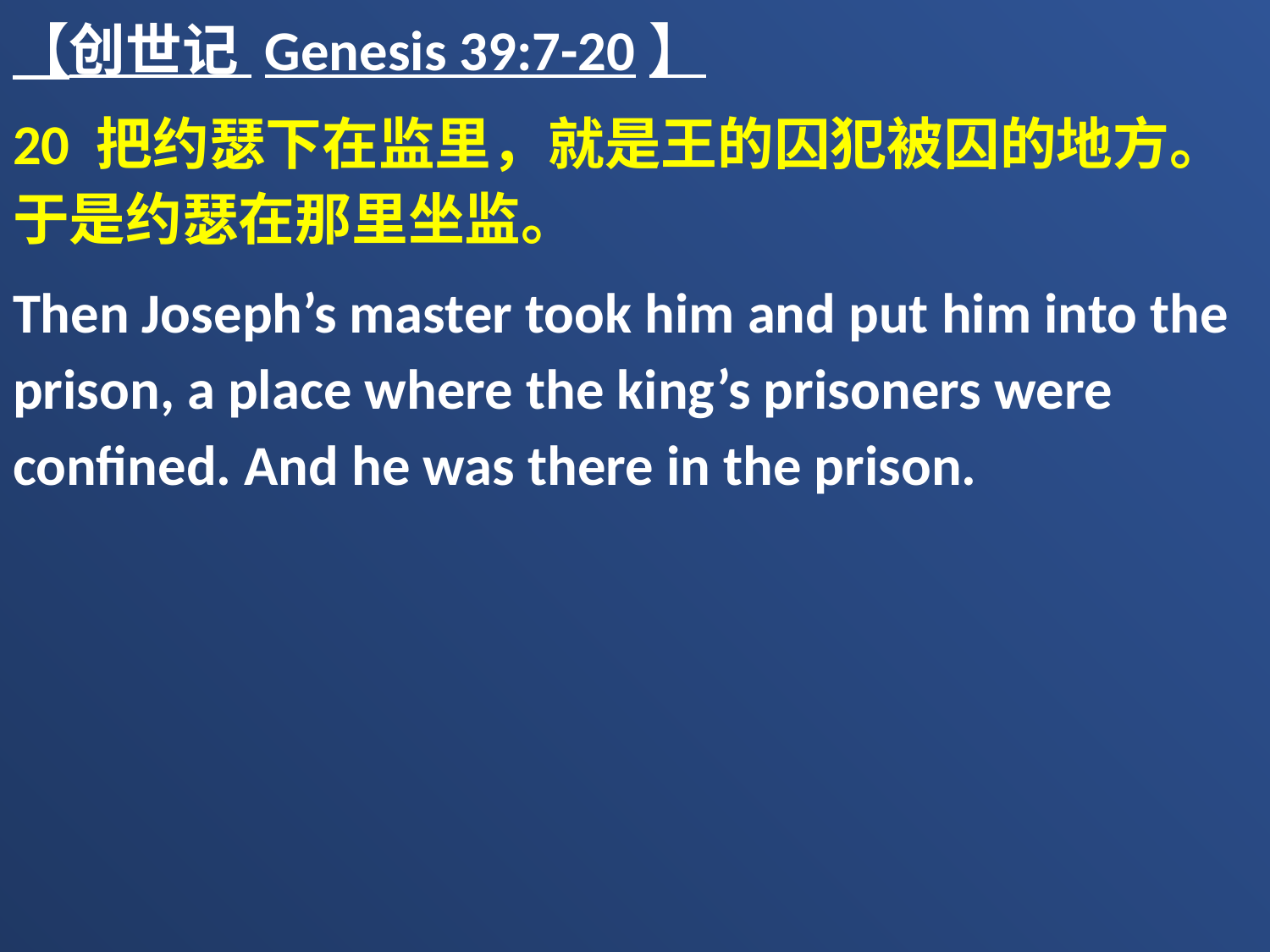

【创世记 Genesis 39:7-20】
20 把约瑟下在监里，就是王的囚犯被囚的地方。于是约瑟在那里坐监。
Then Joseph’s master took him and put him into the prison, a place where the king’s prisoners were confined. And he was there in the prison.